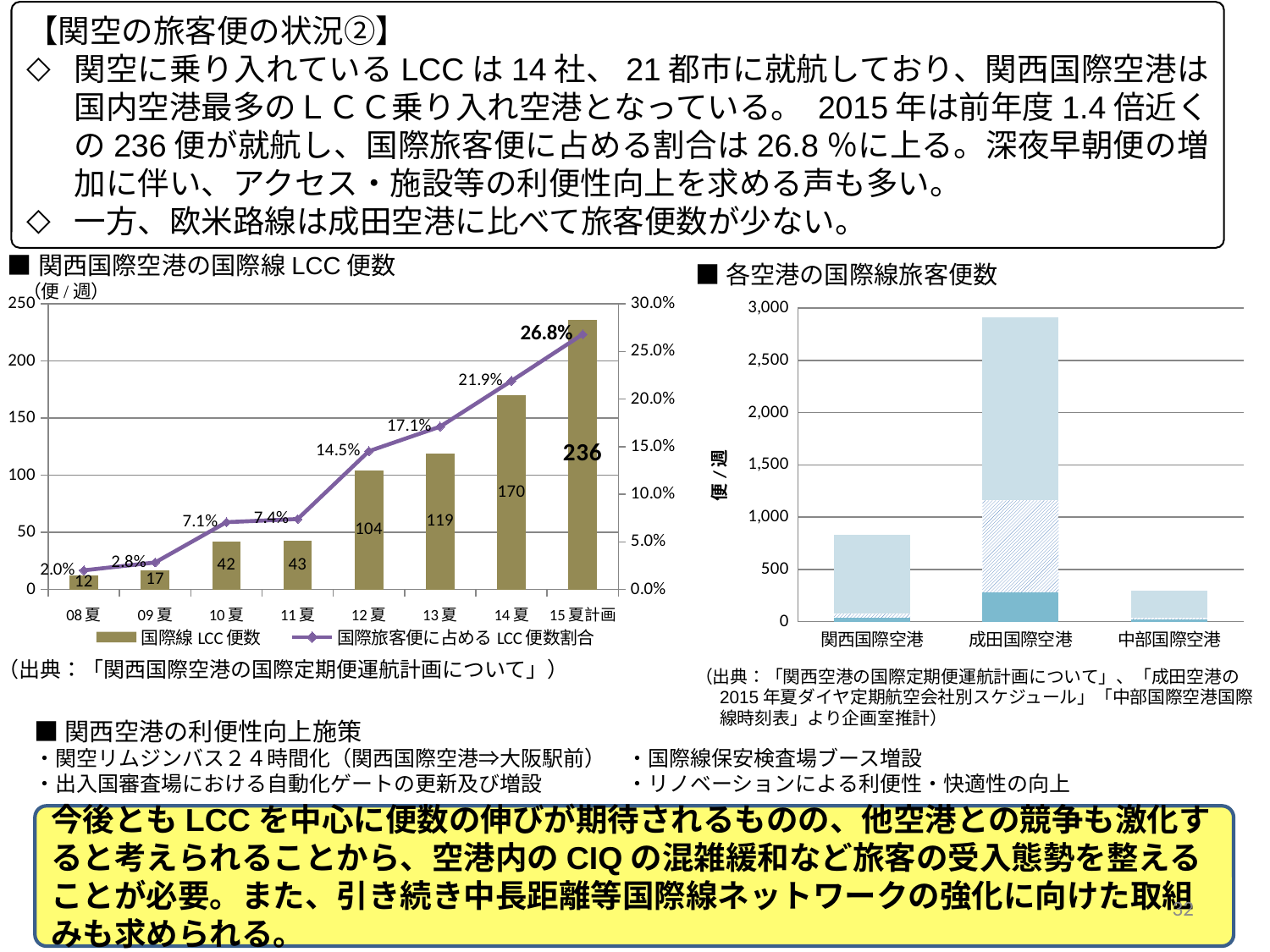

【関空の旅客便の状況②】
関空に乗り入れているLCCは14社、21都市に就航しており、関西国際空港は国内空港最多のＬＣＣ乗り入れ空港となっている。 2015年は前年度1.4倍近くの236便が就航し、国際旅客便に占める割合は26.8％に上る。深夜早朝便の増加に伴い、アクセス・施設等の利便性向上を求める声も多い。
一方、欧米路線は成田空港に比べて旅客便数が少ない。
■関西国際空港の国際線LCC便数
■各空港の国際線旅客便数

[unsupported chart]

[unsupported chart]

（出典：「関西国際空港の国際定期便運航計画について」）
（出典：「関西空港の国際定期便運航計画について」、「成田空港の2015年夏ダイヤ定期航空会社別スケジュール」「中部国際空港国際線時刻表」より企画室推計）
■関西空港の利便性向上施策
・関空リムジンバス２４時間化（関西国際空港⇒大阪駅前）　・国際線保安検査場ブース増設
・出入国審査場における自動化ゲートの更新及び増設　　　　・リノベーションによる利便性・快適性の向上
今後ともLCCを中心に便数の伸びが期待されるものの、他空港との競争も激化すると考えられることから、空港内のCIQの混雑緩和など旅客の受入態勢を整えることが必要。また、引き続き中長距離等国際線ネットワークの強化に向けた取組みも求められる。
32